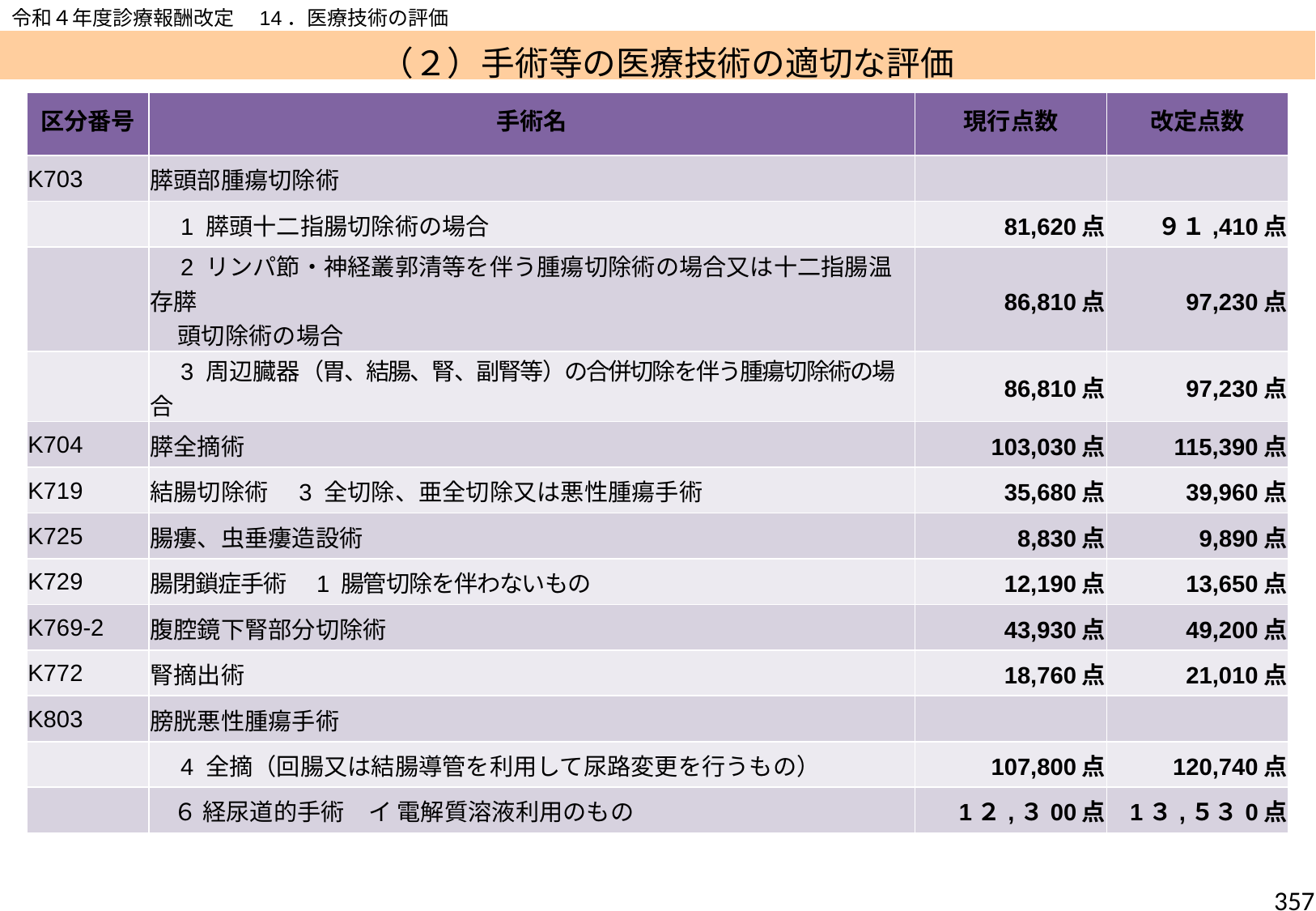

令和４年度診療報酬改定　14．医療技術の評価

 （２）手術等の医療技術の適切な評価
| 区分番号 | 手術名 | 現行点数 | 改定点数 |
| --- | --- | --- | --- |
| K703 | 膵頭部腫瘍切除術 |  |  |
|  | 1 膵頭十二指腸切除術の場合 | 81,620点 | ９１,410点 |
|  | 2 リンパ節・神経叢郭清等を伴う腫瘍切除術の場合又は十二指腸温存膵 頭切除術の場合 | 86,810点 | 97,230点 |
|  | 3 周辺臓器（胃、結腸、腎、副腎等）の合併切除を伴う腫瘍切除術の場合 | 86,810点 | 97,230点 |
| K704 | 膵全摘術 | 103,030点 | 115,390点 |
| K719 | 結腸切除術　3 全切除、亜全切除又は悪性腫瘍手術 | 35,680点 | 39,960点 |
| K725 | 腸瘻、虫垂瘻造設術 | 8,830点 | 9,890点 |
| K729 | 腸閉鎖症手術　1 腸管切除を伴わないもの | 12,190点 | 13,650点 |
| K769-2 | 腹腔鏡下腎部分切除術 | 43,930点 | 49,200点 |
| K772 | 腎摘出術 | 18,760点 | 21,010点 |
| K803 | 膀胱悪性腫瘍手術 |  |  |
|  | 4 全摘（回腸又は結腸導管を利用して尿路変更を行うもの） | 107,800点 | 120,740点 |
|  | ６ 経尿道的手術　イ 電解質溶液利用のもの | 1２,３00点 | 1３,５３0点 |
357